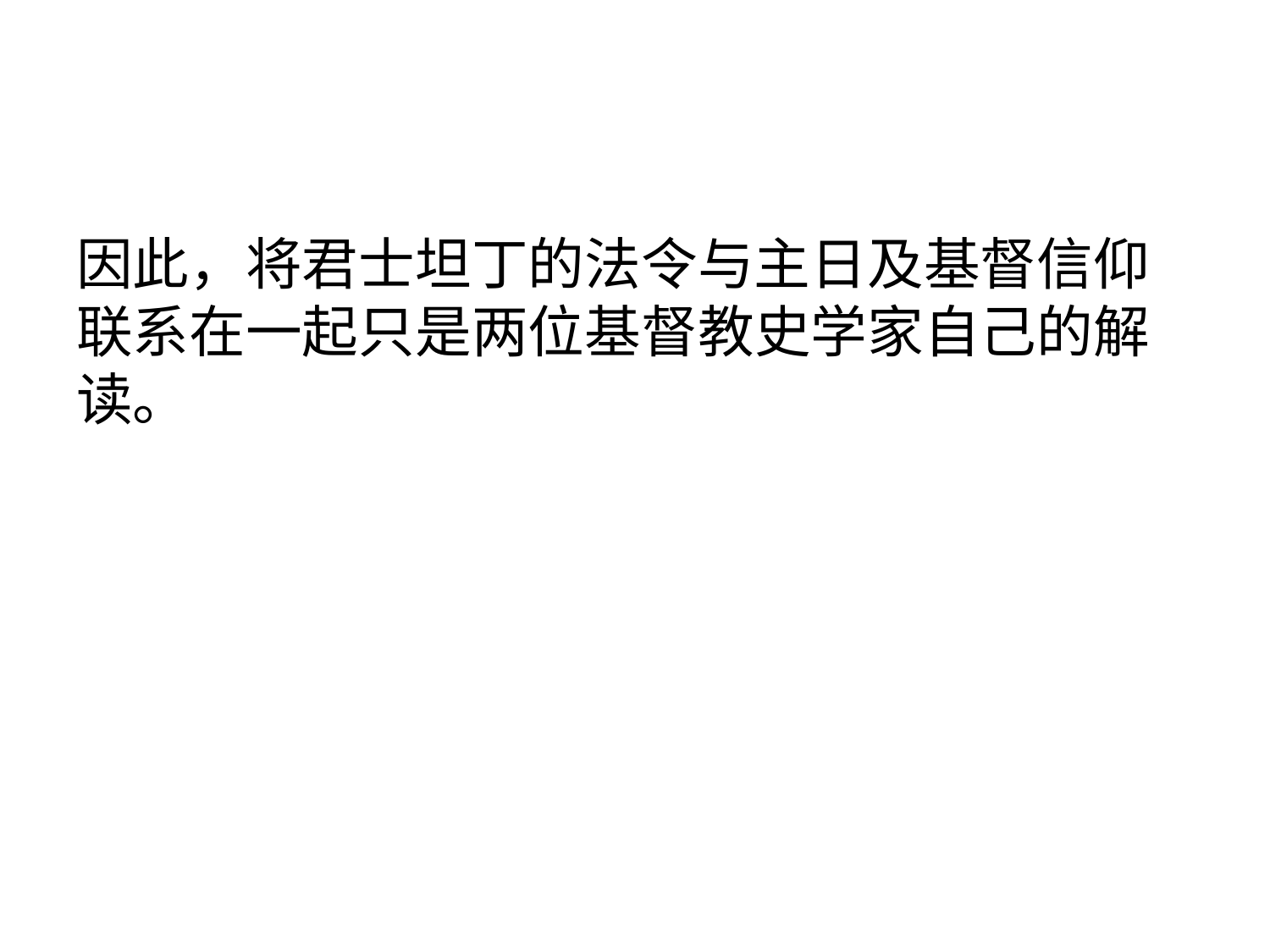

#
因此，将君士坦丁的法令与主日及基督信仰联系在一起只是两位基督教史学家自己的解读。